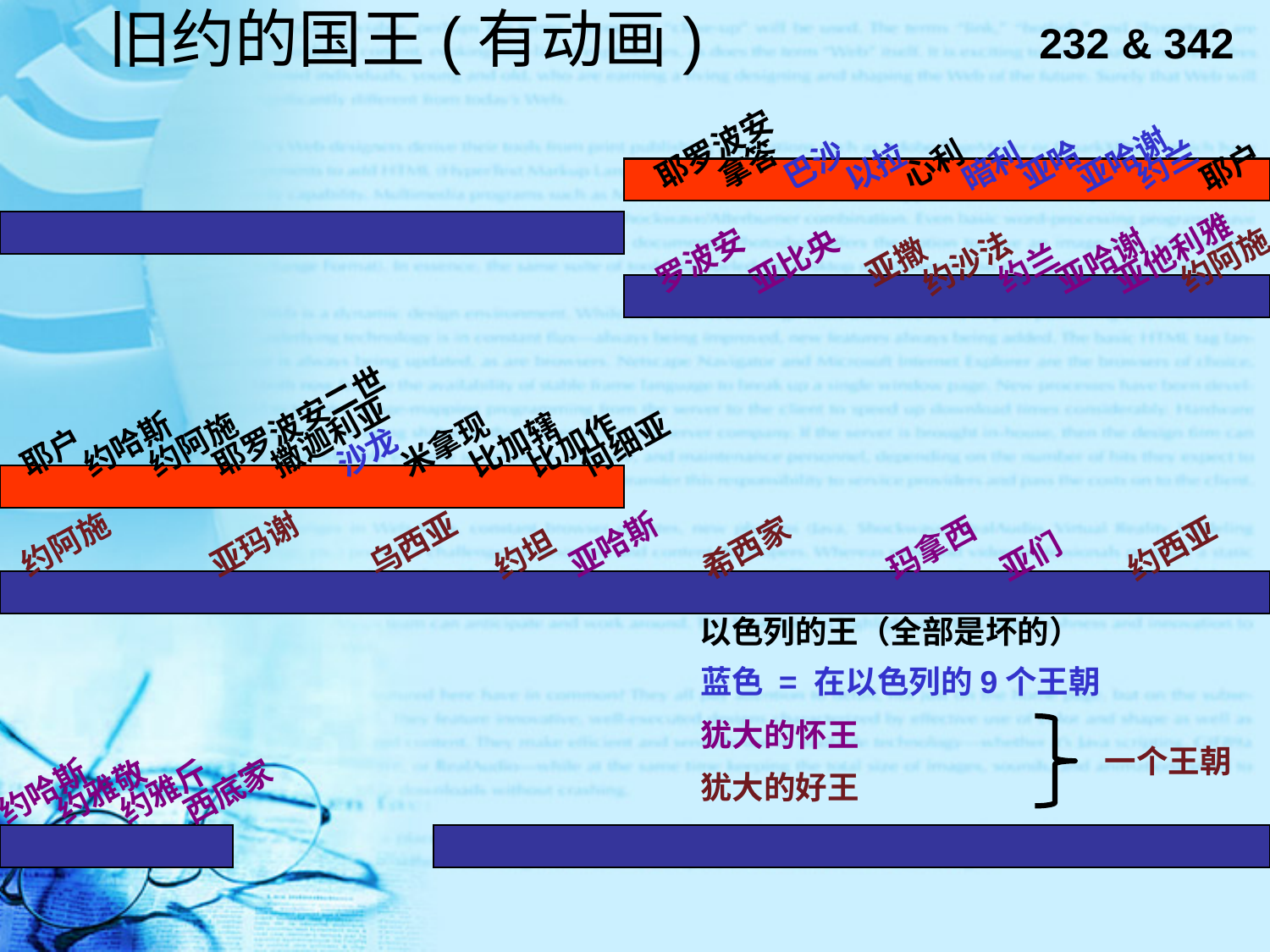

# 旧约的国王(有动画)
232 & 342
约兰
耶罗波安
拿答
巴沙
心利
亚哈
以拉
暗利
亚哈谢
耶户

约兰
约沙法

亚撒
罗波安
亚比央
亚哈谢
亚他利雅
约阿施

耶罗波安二世
撒迦利亚
耶户
约哈斯
约阿施
沙龙
米拿现
比加辖
比加作
何细亚

亚哈斯
约坦
约阿施
亚玛谢
乌西亚
希西家
玛拿西
亚们
约西亚

以色列的王（全部是坏的）
蓝色 = 在以色列的9个王朝
犹大的怀王

一个王朝
约雅斤
约雅敬
西底家
约哈斯
犹大的好王